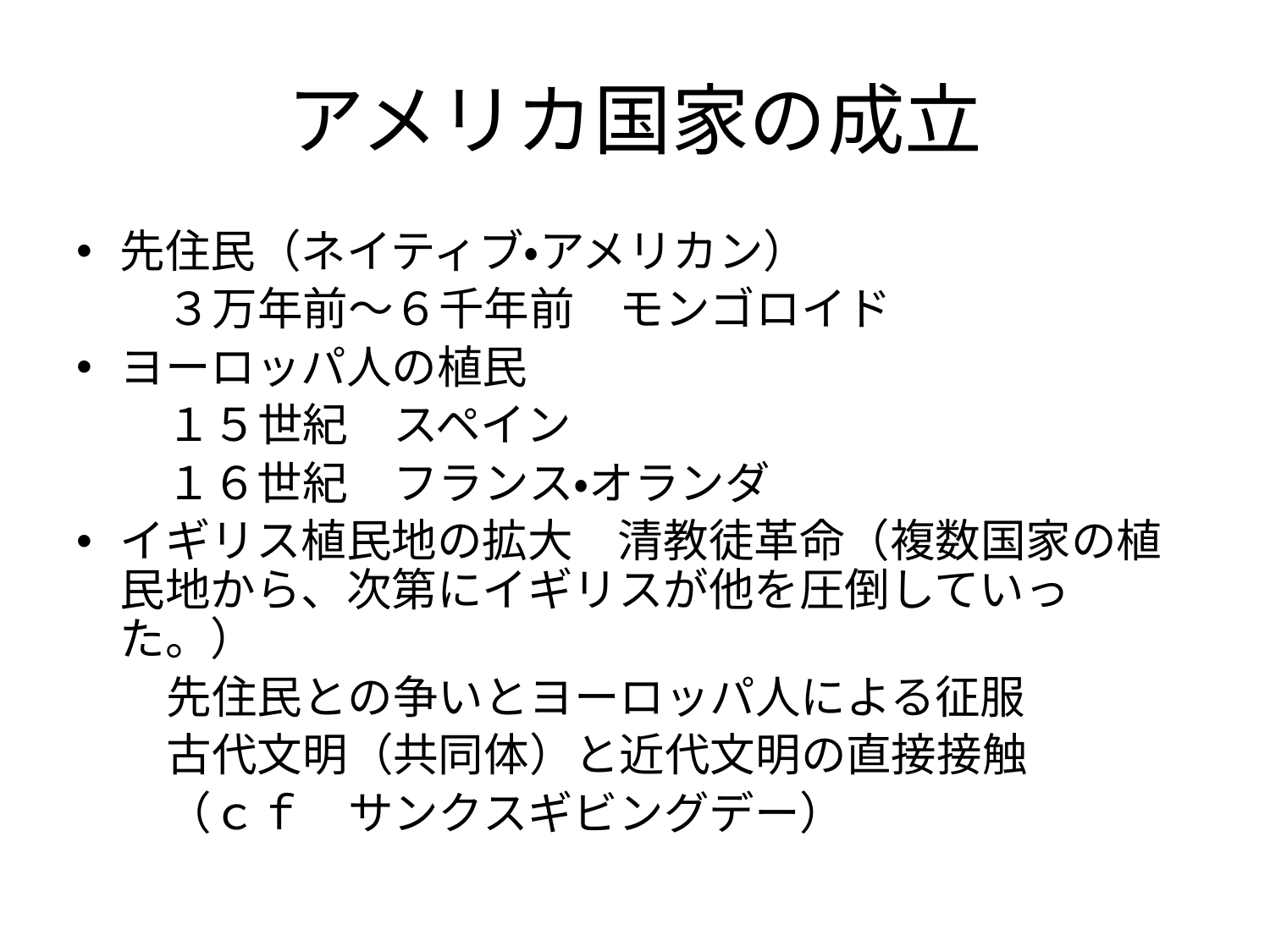

# アメリカ国家の成立
先住民（ネイティブ・アメリカン）
　　３万年前～６千年前　モンゴロイド
ヨーロッパ人の植民
　　１５世紀　スペイン
　　１６世紀　フランス・オランダ
イギリス植民地の拡大　清教徒革命（複数国家の植民地から、次第にイギリスが他を圧倒していった。）
　　先住民との争いとヨーロッパ人による征服
　　古代文明（共同体）と近代文明の直接接触
　　（ｃｆ　サンクスギビングデー）